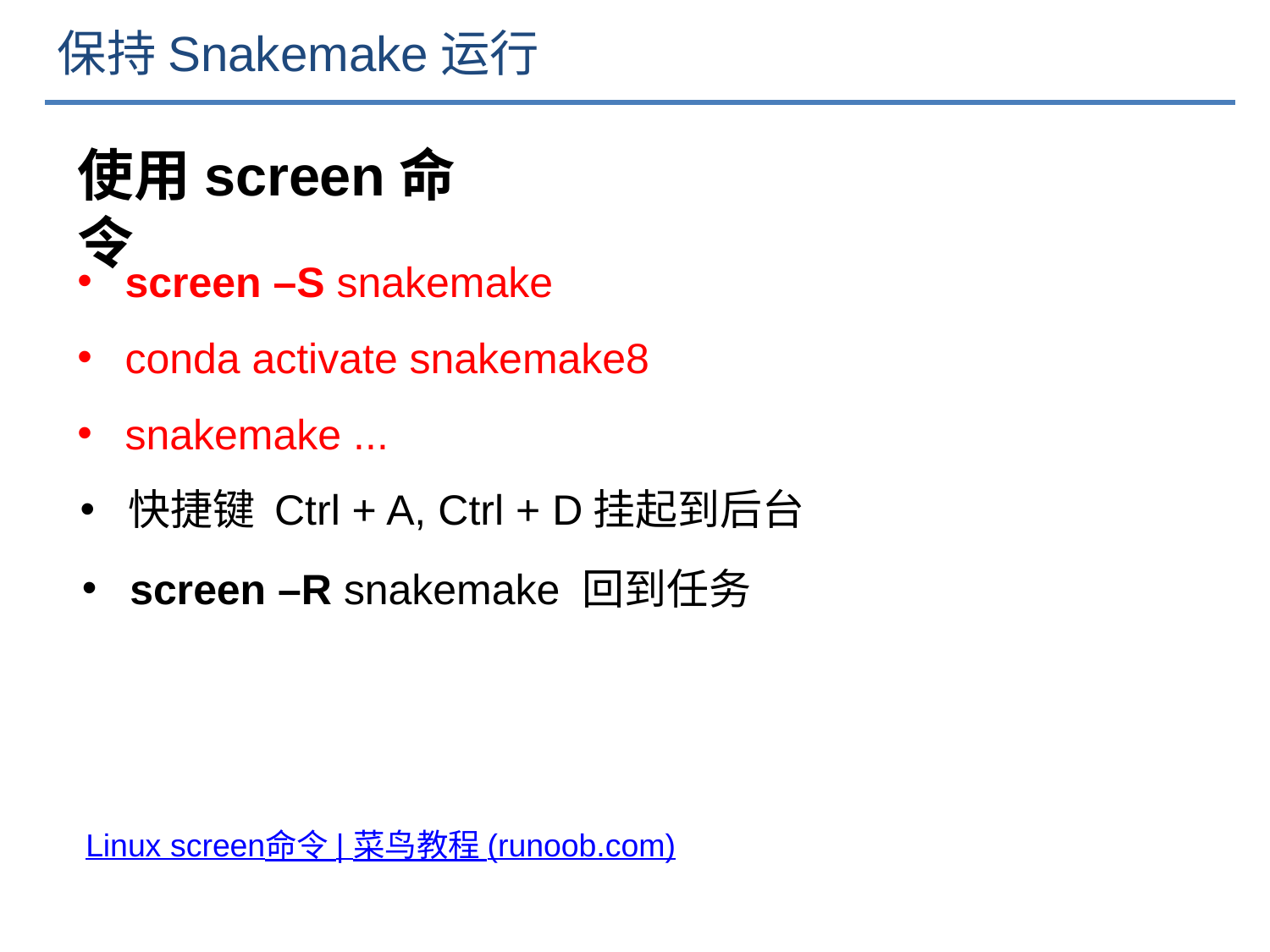

# 保持Snakemake运行
使用screen命令
screen –S snakemake
conda activate snakemake8
snakemake ...
快捷键 Ctrl + A, Ctrl + D挂起到后台
screen –R snakemake 回到任务
Linux screen命令 | 菜鸟教程 (runoob.com)